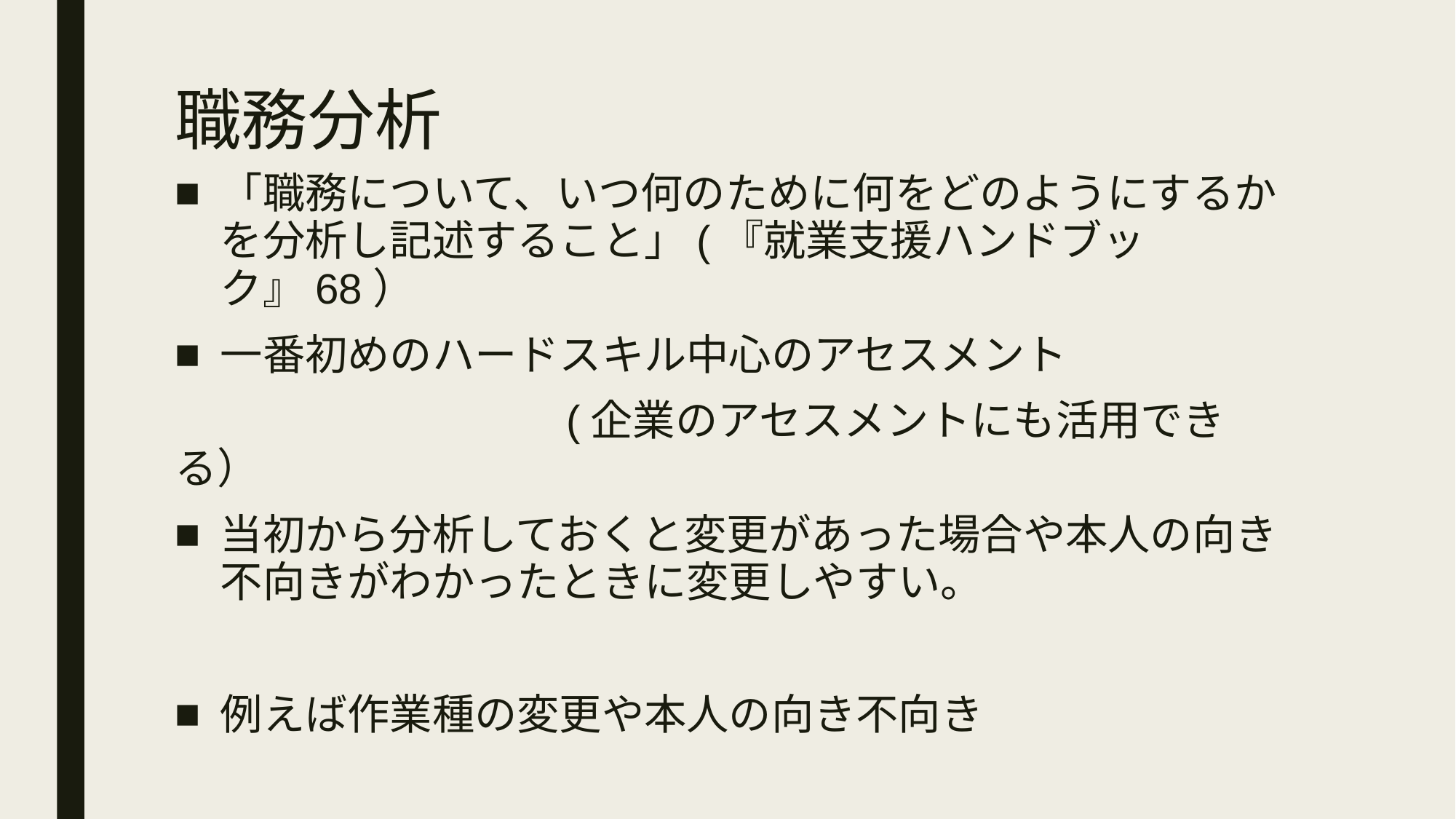

# 職務分析
「職務について、いつ何のために何をどのようにするかを分析し記述すること」(『就業支援ハンドブック』68）
一番初めのハードスキル中心のアセスメント
　　　　　　　　　(企業のアセスメントにも活用できる）
当初から分析しておくと変更があった場合や本人の向き不向きがわかったときに変更しやすい。

例えば作業種の変更や本人の向き不向き